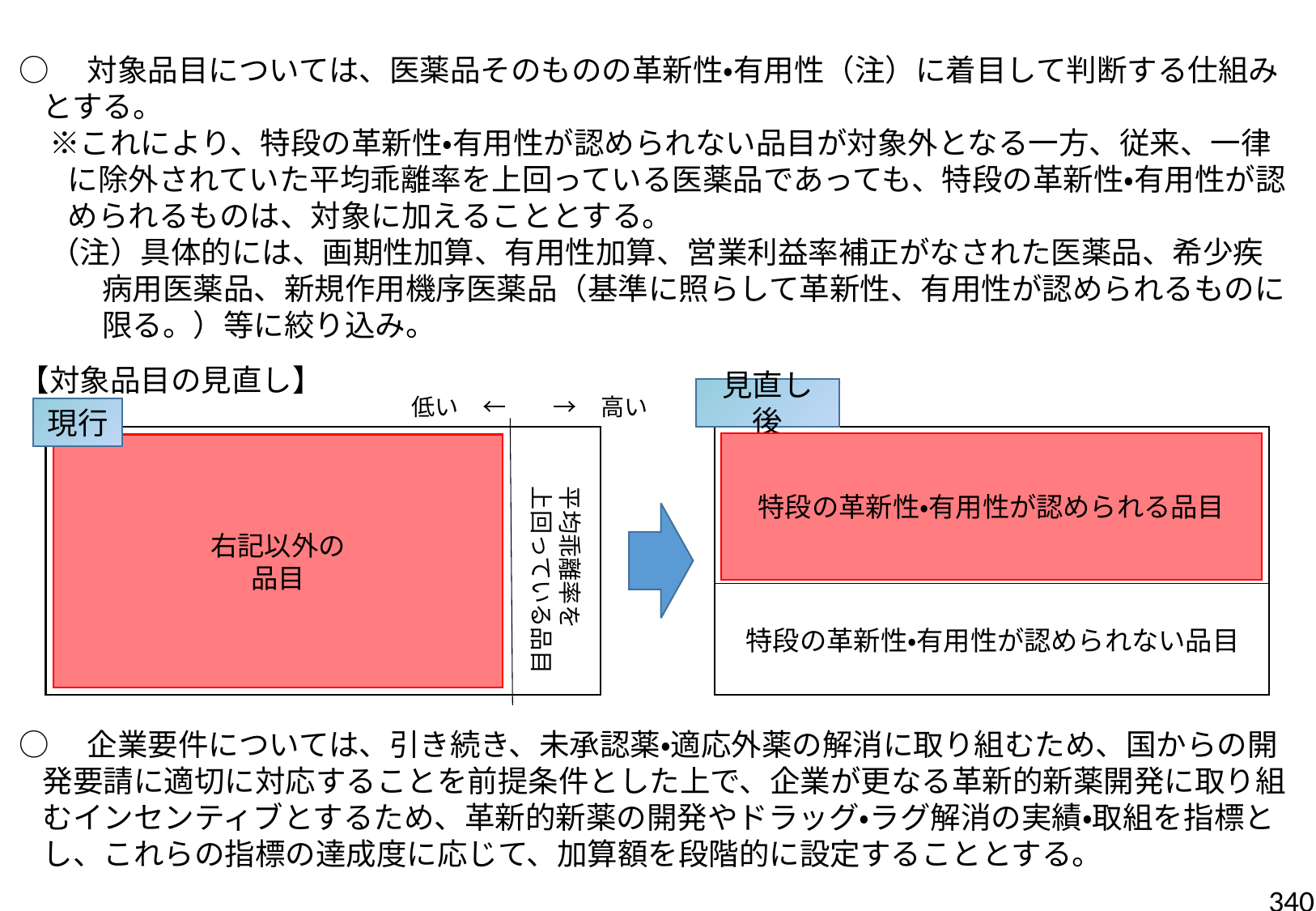

○　対象品目については、医薬品そのものの革新性・有用性（注）に着目して判断する仕組みとする。
　※これにより、特段の革新性・有用性が認められない品目が対象外となる一方、従来、一律に除外されていた平均乖離率を上回っている医薬品であっても、特段の革新性・有用性が認められるものは、対象に加えることとする。
　（注）具体的には、画期性加算、有用性加算、営業利益率補正がなされた医薬品、希少疾病用医薬品、新規作用機序医薬品（基準に照らして革新性、有用性が認められるものに限る。）等に絞り込み。

【対象品目の見直し】

○　企業要件については、引き続き、未承認薬・適応外薬の解消に取り組むため、国からの開発要請に適切に対応することを前提条件とした上で、企業が更なる革新的新薬開発に取り組むインセンティブとするため、革新的新薬の開発やドラッグ・ラグ解消の実績・取組を指標とし、これらの指標の達成度に応じて、加算額を段階的に設定することとする。
見直し後
低い　←　　→　高い
現行

特段の革新性・有用性が認められる品目
右記以外の
品目
平均乖離率を
上回っている品目

特段の革新性・有用性が認められない品目